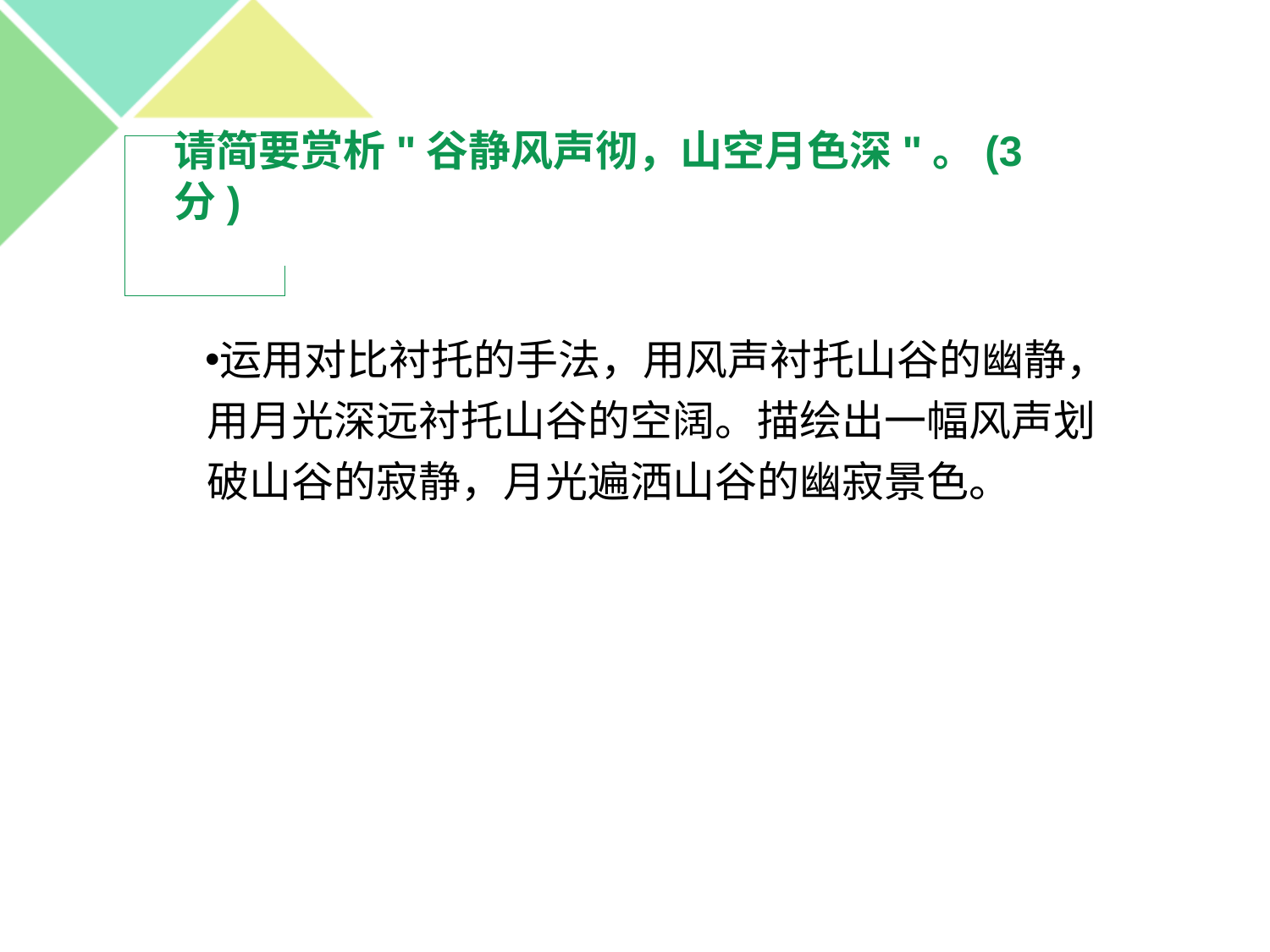

请简要赏析"谷静风声彻，山空月色深"。(3分)
运用对比衬托的手法，用风声衬托山谷的幽静，用月光深远衬托山谷的空阔。描绘出一幅风声划破山谷的寂静，月光遍洒山谷的幽寂景色。